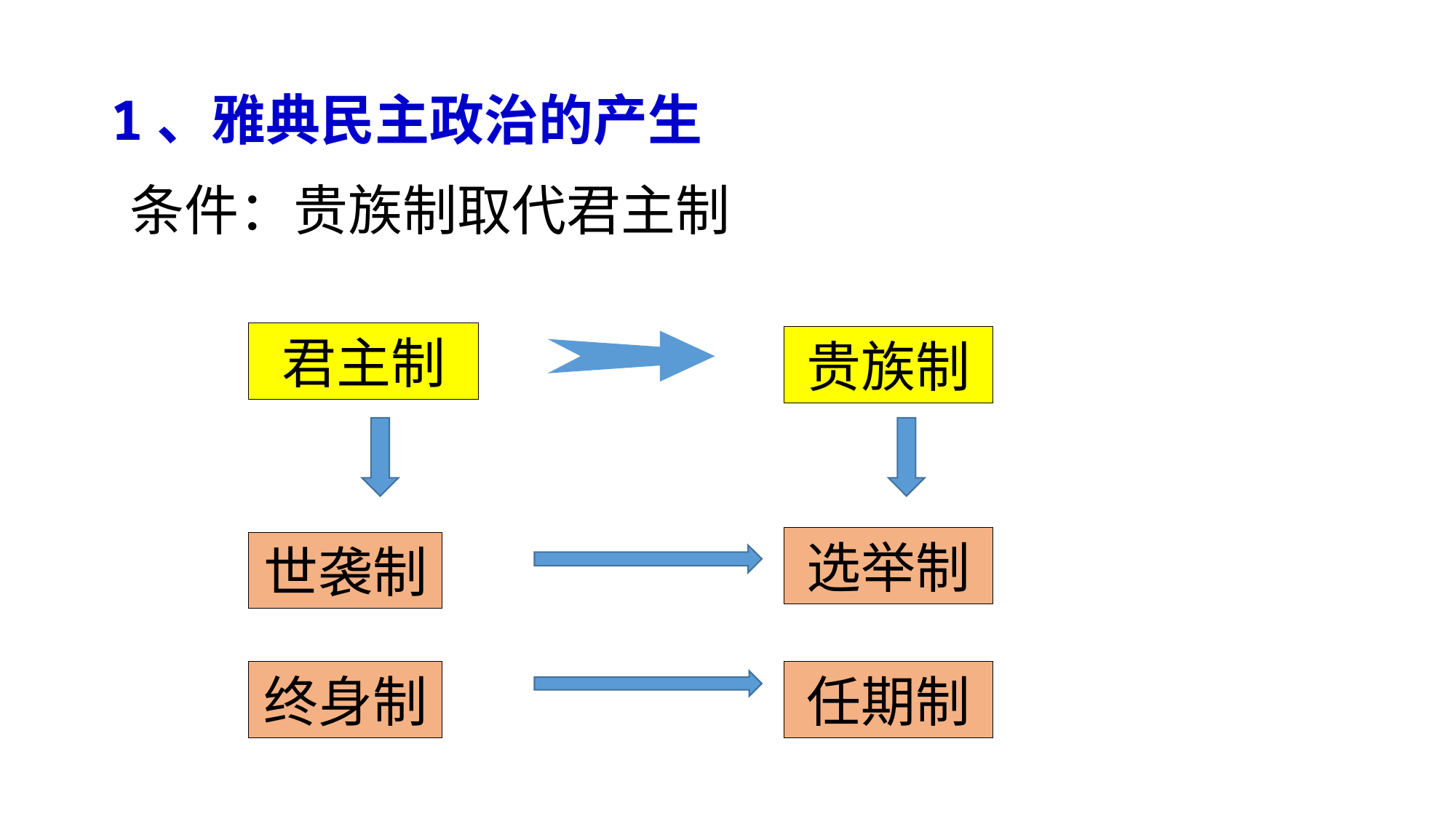

# 1、雅典民主政治的产生
条件：贵族制取代君主制

君主制
贵族制

选举制
世袭制

终身制
任期制